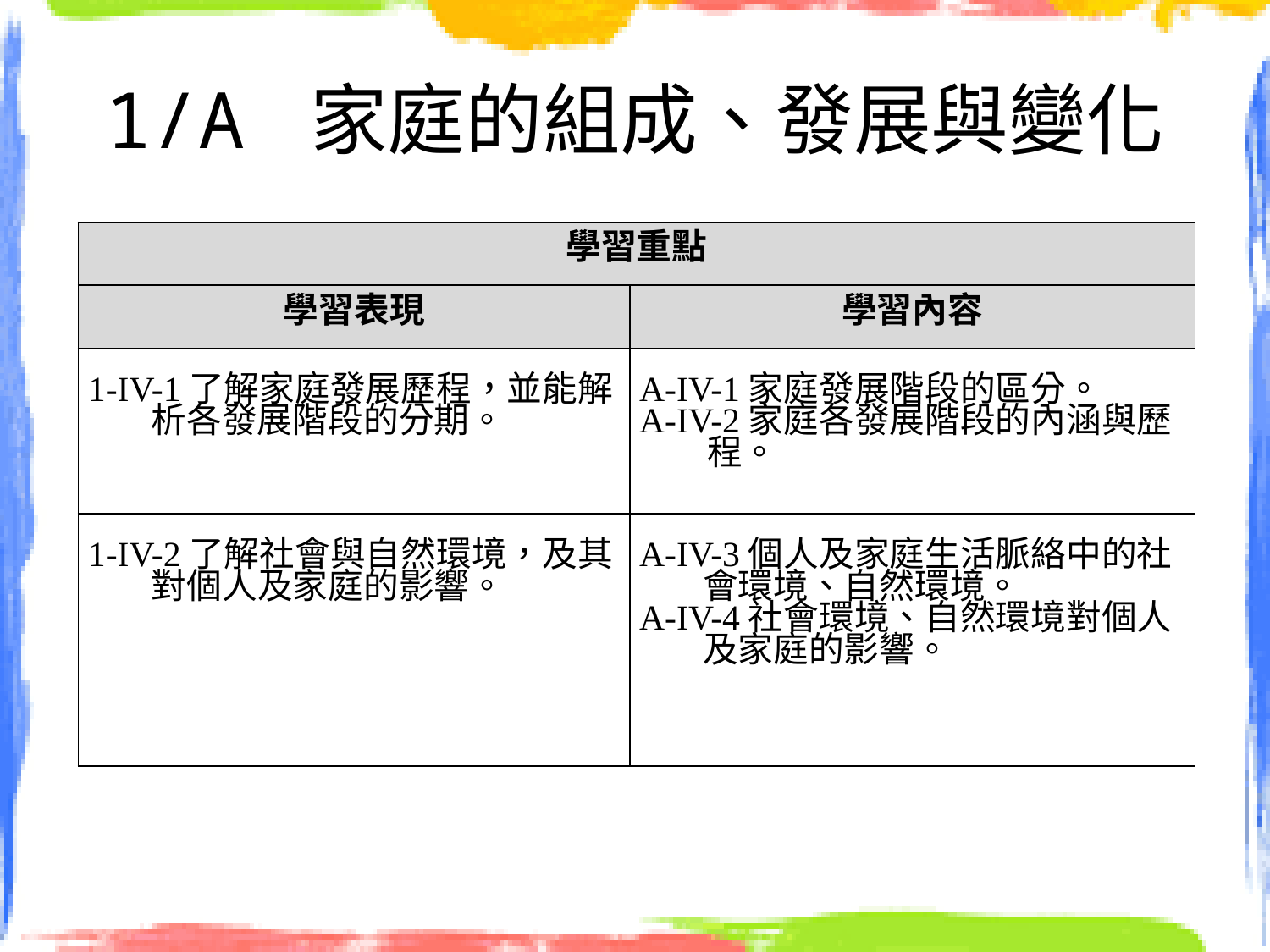

# 1/A 家庭的組成、發展與變化
| 學習重點 |  |
| --- | --- |
| 學習表現 | 學習內容 |
| 1-IV-1了解家庭發展歷程，並能解析各發展階段的分期。 | A-IV-1家庭發展階段的區分。 A-IV-2家庭各發展階段的內涵與歷程。 |
| 1-IV-2了解社會與自然環境，及其對個人及家庭的影響。 | A-IV-3個人及家庭生活脈絡中的社會環境、自然環境。 A-IV-4社會環境、自然環境對個人及家庭的影響。 |